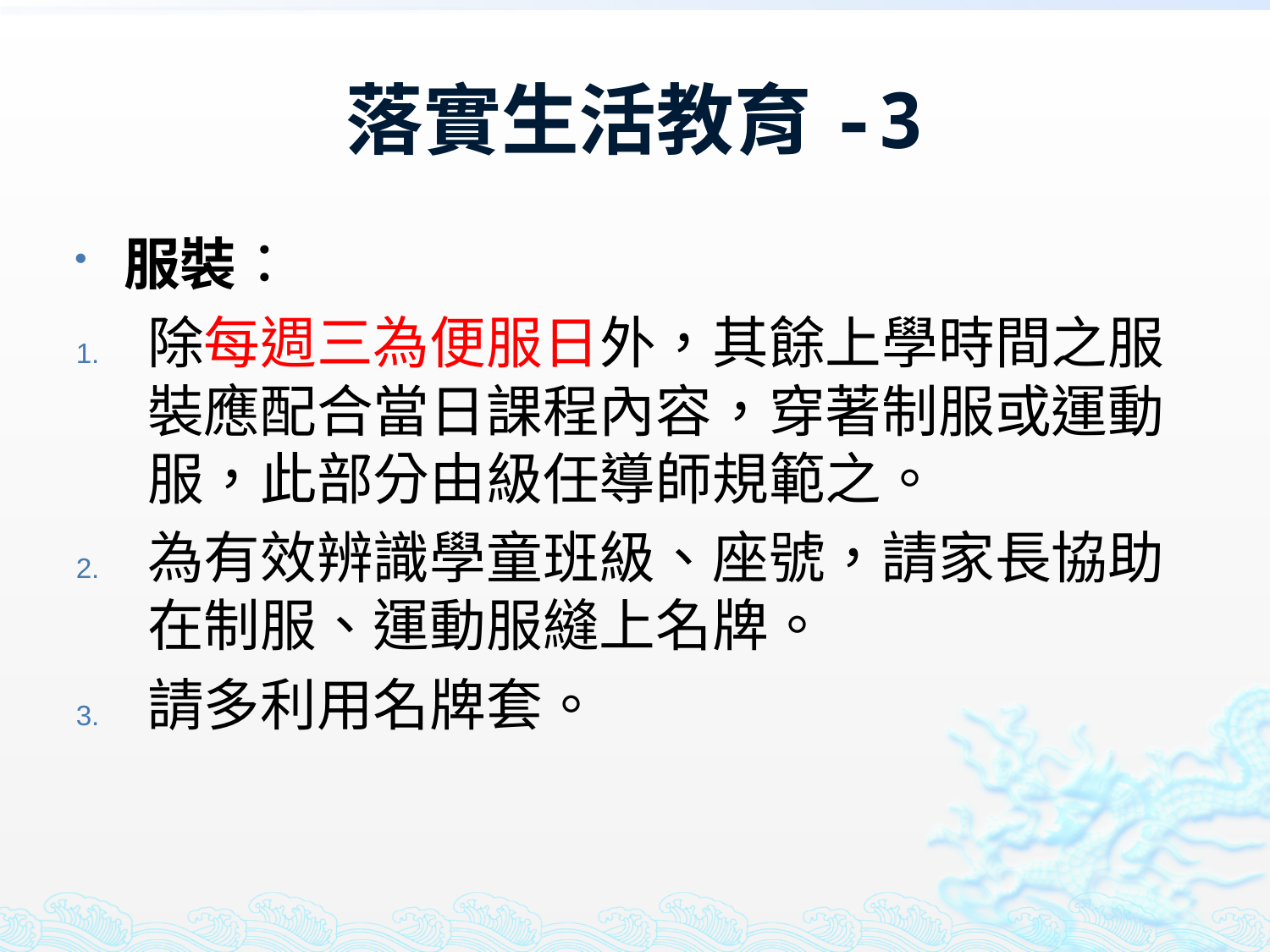

# 落實生活教育-3
服裝：
除每週三為便服日外，其餘上學時間之服裝應配合當日課程內容，穿著制服或運動服，此部分由級任導師規範之。
為有效辨識學童班級、座號，請家長協助在制服、運動服縫上名牌。
請多利用名牌套。